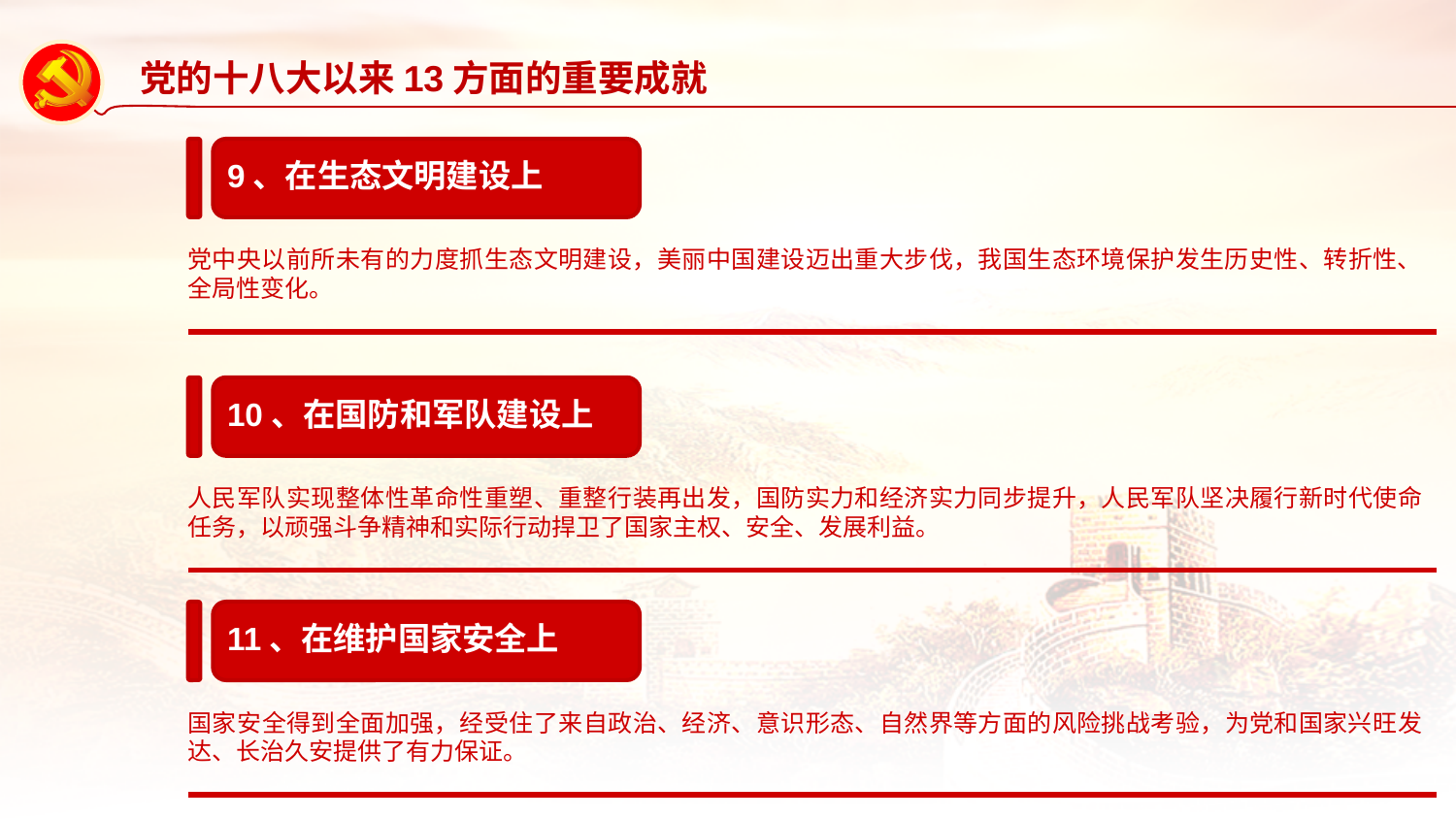

党的十八大以来13方面的重要成就

9、在生态文明建设上
党中央以前所未有的力度抓生态文明建设，美丽中国建设迈出重大步伐，我国生态环境保护发生历史性、转折性、全局性变化。

10、在国防和军队建设上
人民军队实现整体性革命性重塑、重整行装再出发，国防实力和经济实力同步提升，人民军队坚决履行新时代使命任务，以顽强斗争精神和实际行动捍卫了国家主权、安全、发展利益。

11、在维护国家安全上
国家安全得到全面加强，经受住了来自政治、经济、意识形态、自然界等方面的风险挑战考验，为党和国家兴旺发达、长治久安提供了有力保证。